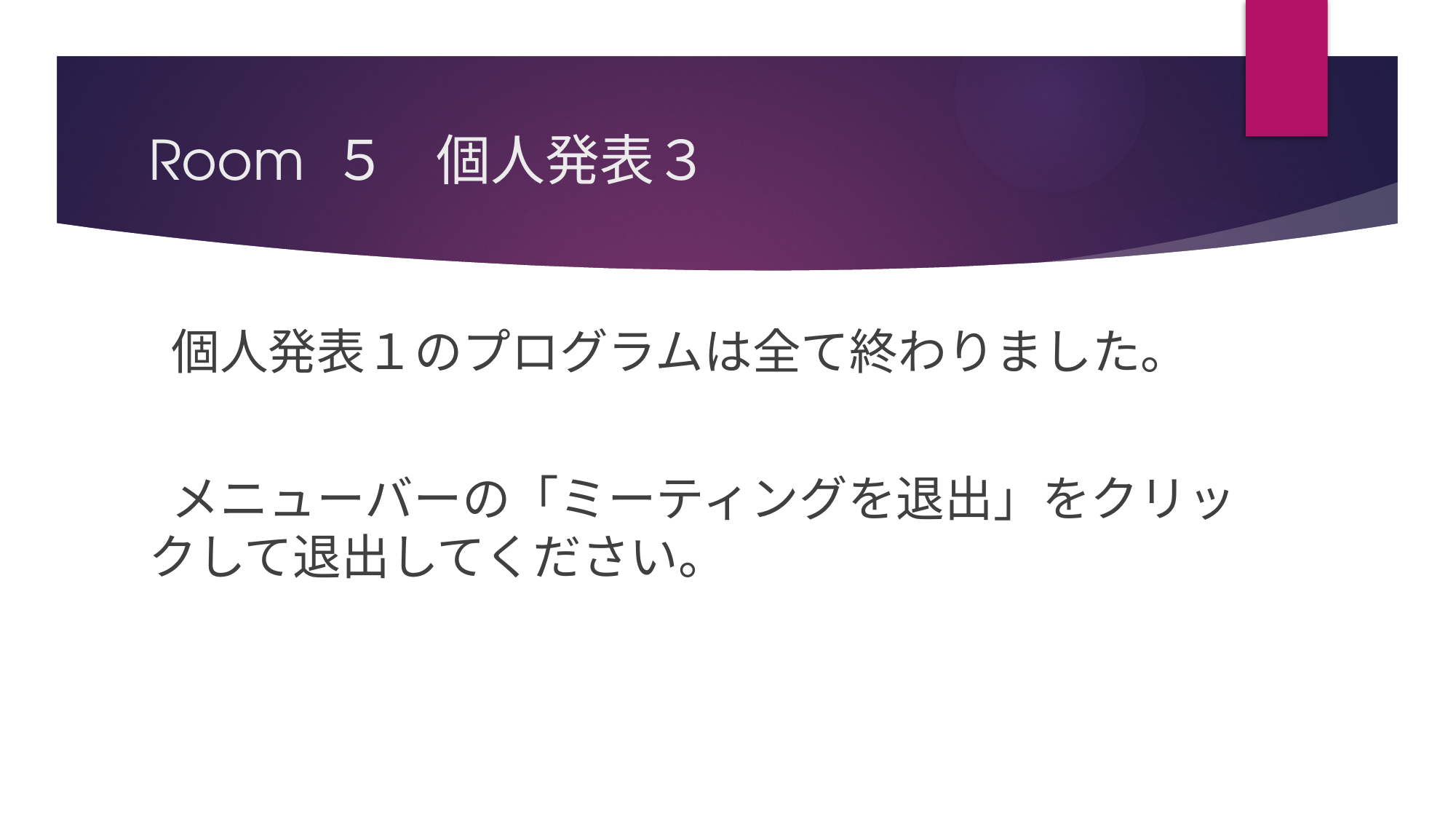

# Room ５    個人発表３
 個人発表１のプログラムは全て終わりました。

 メニューバーの「ミーティングを退出」をクリックして退出してください。